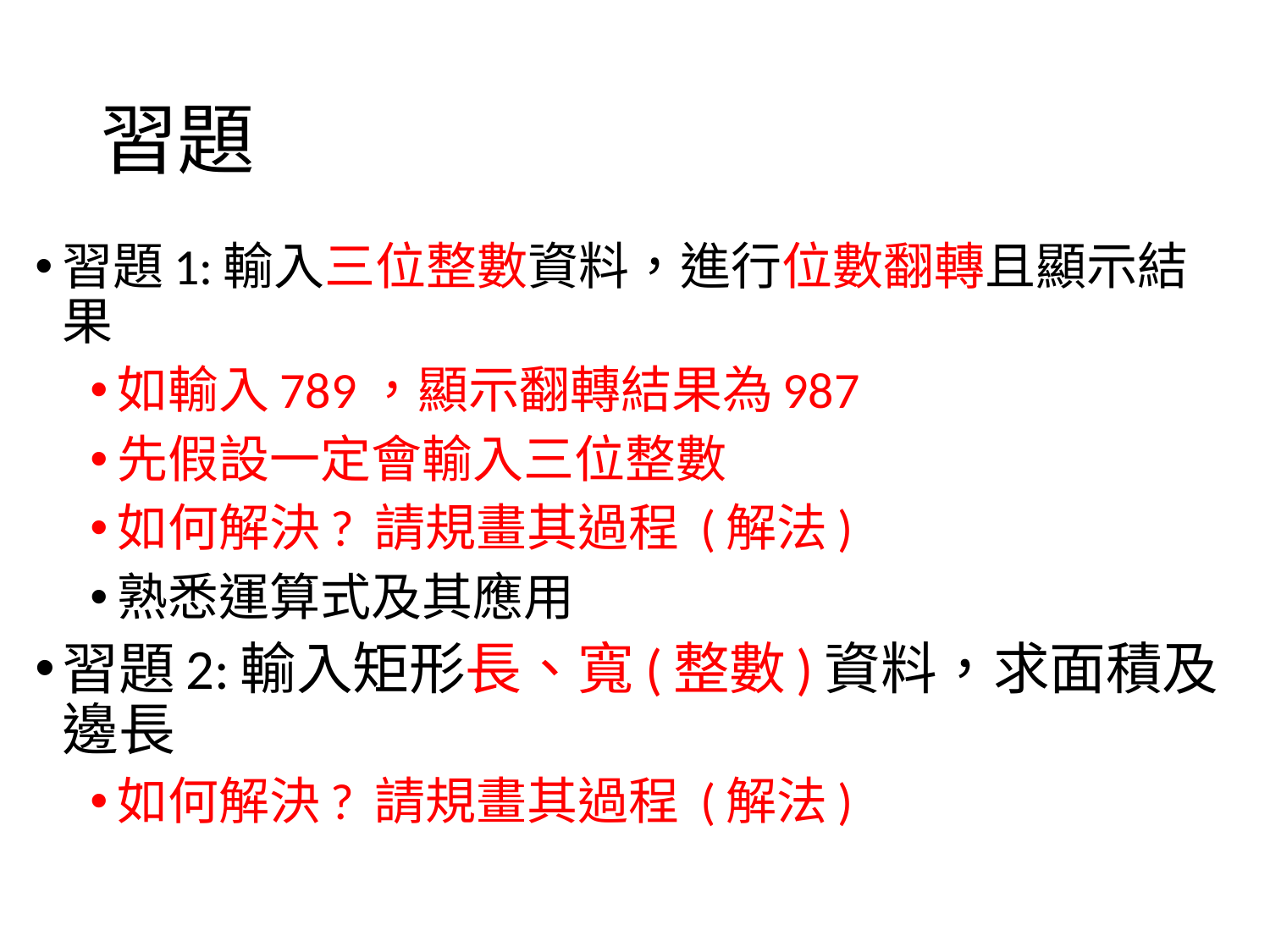

# 習題
習題1:輸入三位整數資料，進行位數翻轉且顯示結果
如輸入789，顯示翻轉結果為987
先假設一定會輸入三位整數
如何解決? 請規畫其過程 (解法)
熟悉運算式及其應用
習題2:輸入矩形長、寬(整數)資料，求面積及邊長
如何解決? 請規畫其過程 (解法)